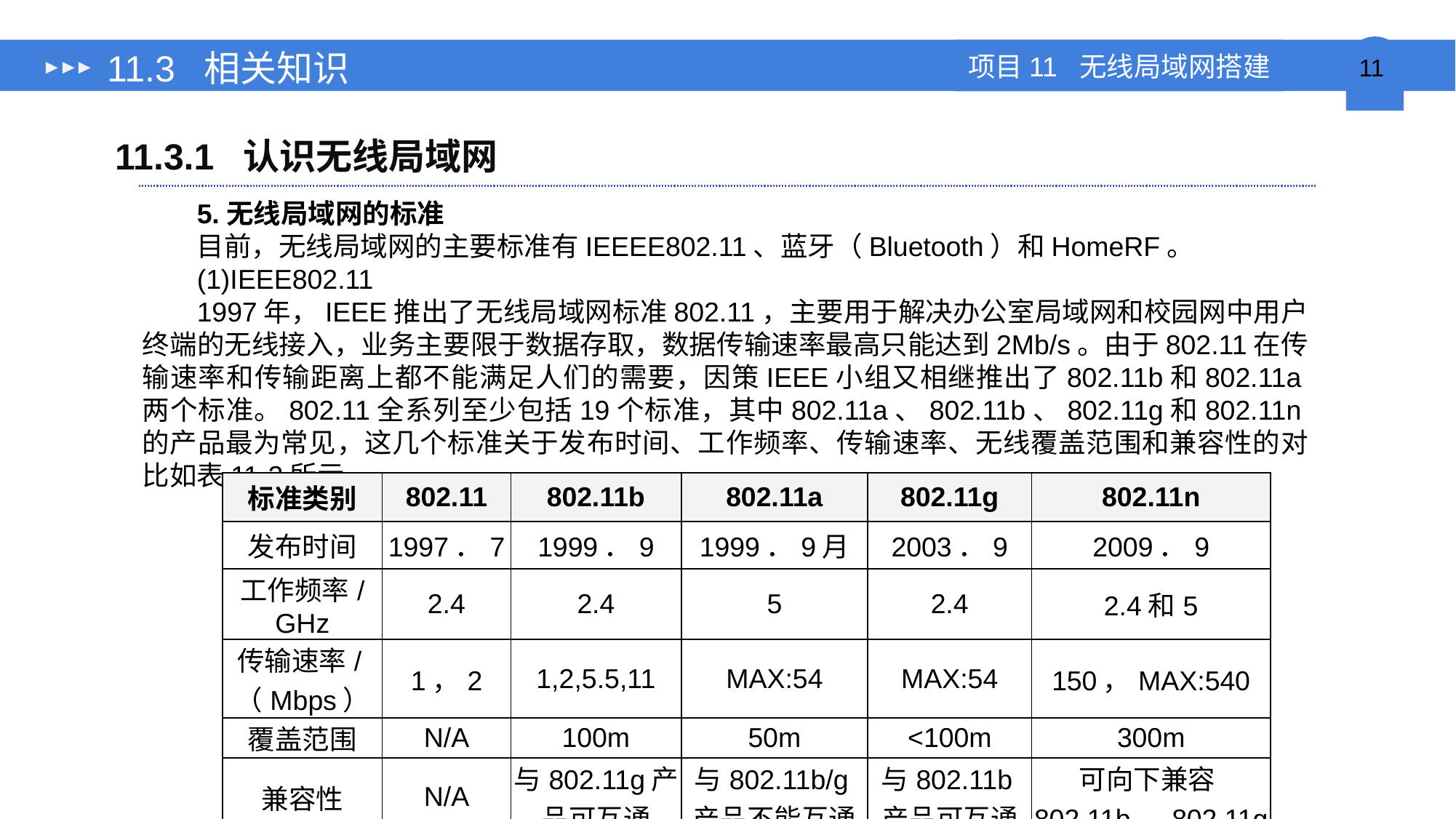

# 11.3  相关知识
11.3.1  认识无线局域网

5.无线局域网的标准
目前，无线局域网的主要标准有IEEEE802.11、蓝牙（Bluetooth）和HomeRF。
(1)IEEE802.11
1997年，IEEE推出了无线局域网标准802.11，主要用于解决办公室局域网和校园网中用户终端的无线接入，业务主要限于数据存取，数据传输速率最高只能达到2Mb/s。由于802.11在传输速率和传输距离上都不能满足人们的需要，因策IEEE小组又相继推出了802.11b和802.11a两个标准。802.11全系列至少包括19个标准，其中802.11a、802.11b、802.11g和802.11n的产品最为常见，这几个标准关于发布时间、工作频率、传输速率、无线覆盖范围和兼容性的对比如表11-2所示。
| 标准类别 | 802.11 | 802.11b | 802.11a | 802.11g | 802.11n |
| --- | --- | --- | --- | --- | --- |
| 发布时间 | 1997．7 | 1999．9 | 1999．9月 | 2003．9 | 2009．9 |
| 工作频率/GHz | 2.4 | 2.4 | 5 | 2.4 | 2.4和5 |
| 传输速率/（Mbps） | 1，2 | 1,2,5.5,11 | MAX:54 | MAX:54 | 150，MAX:540 |
| 覆盖范围 | N/A | 100m | 50m | <100m | 300m |
| 兼容性 | N/A | 与802.11g产品可互通 | 与802.11b/g产品不能互通 | 与802.11b产品可互通 | 可向下兼容802.11b、802.11g |